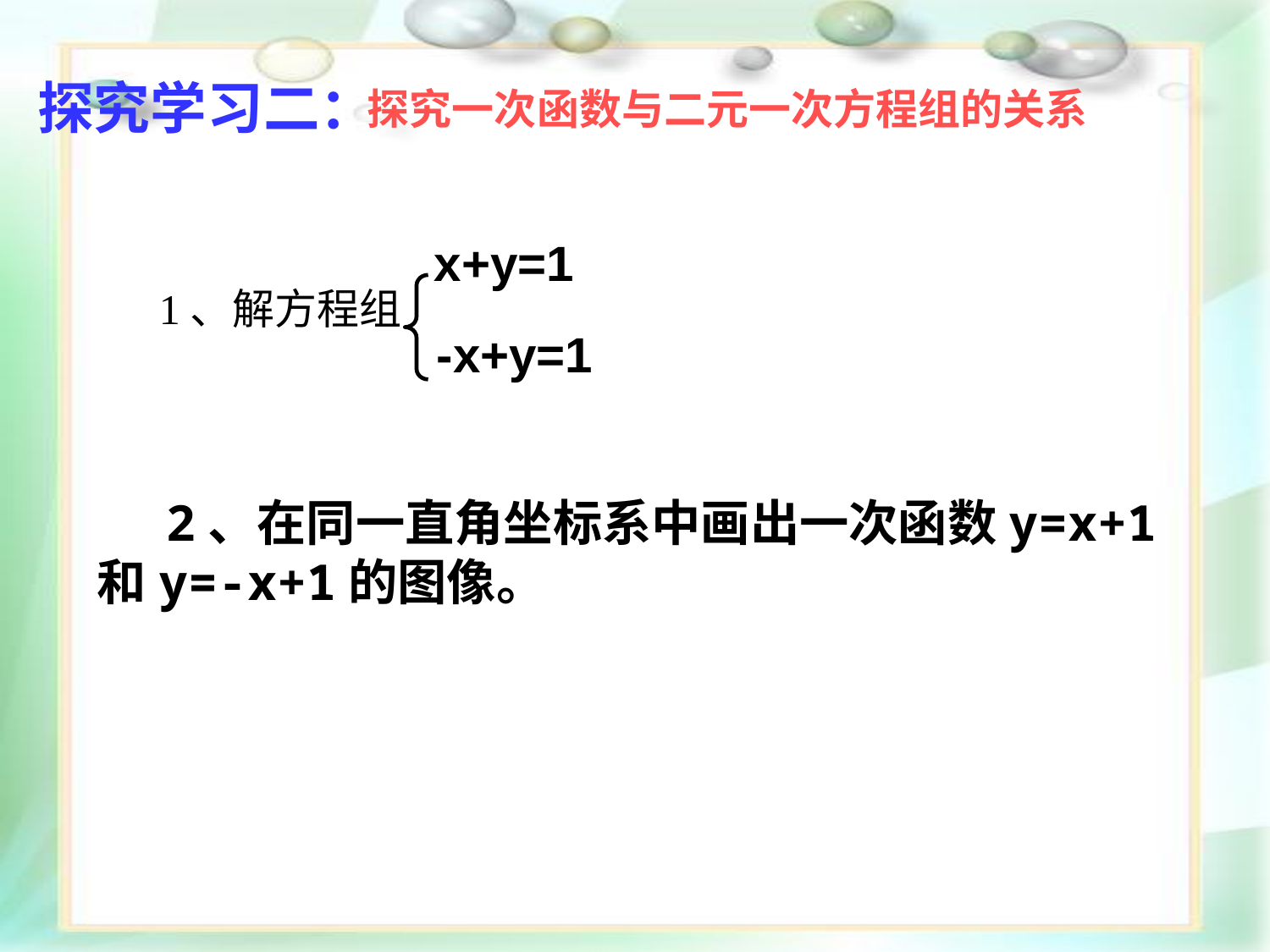

探究学习二：
探究一次函数与二元一次方程组的关系
x+y=1

-x+y=1
   1、解方程组
     2、在同一直角坐标系中画出一次函数y=x+1和y=-x+1的图像。